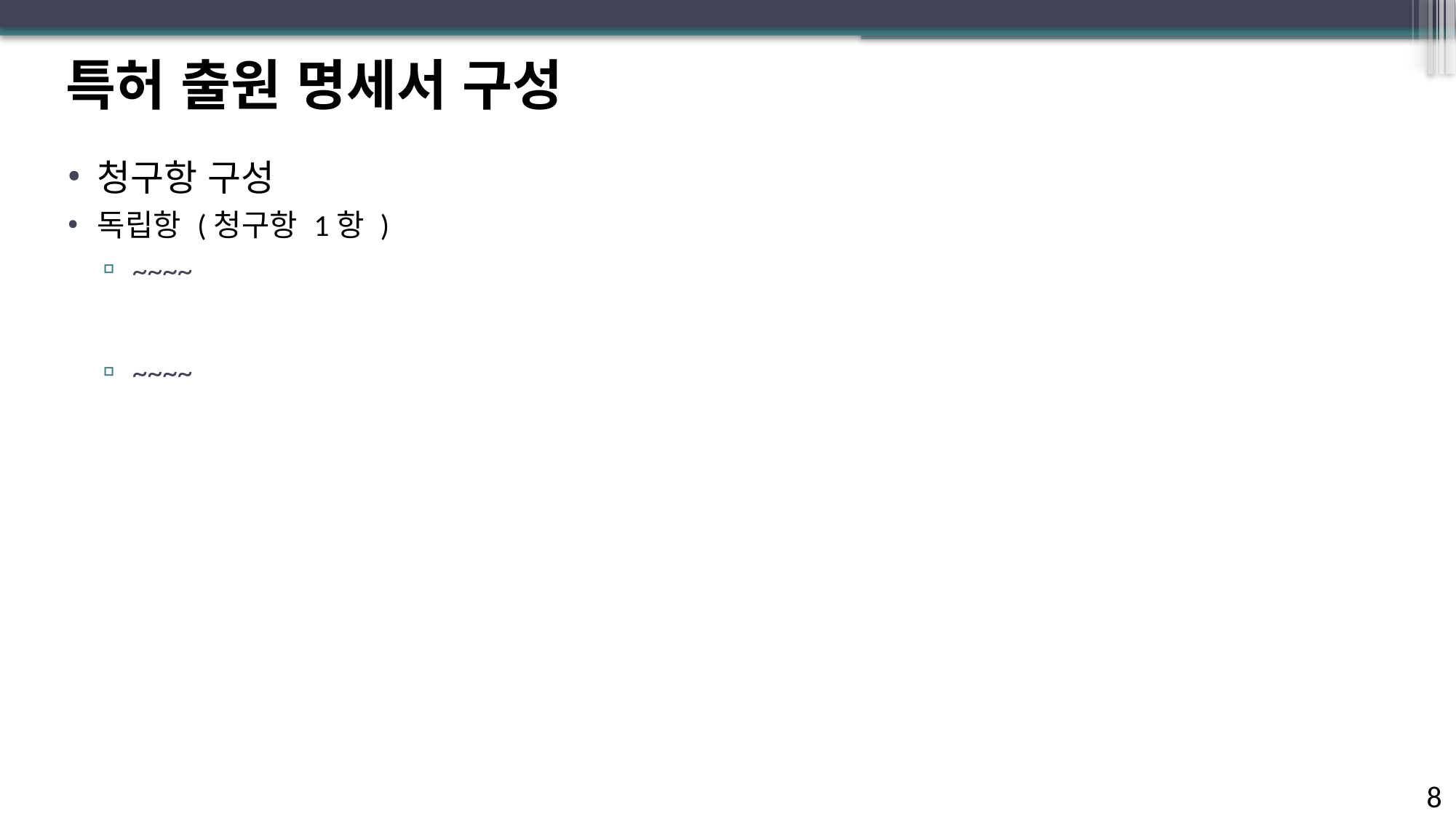

# 특허 출원 명세서 구성
청구항 구성
독립항 (청구항 1항 )
~~~~

~~~~
8